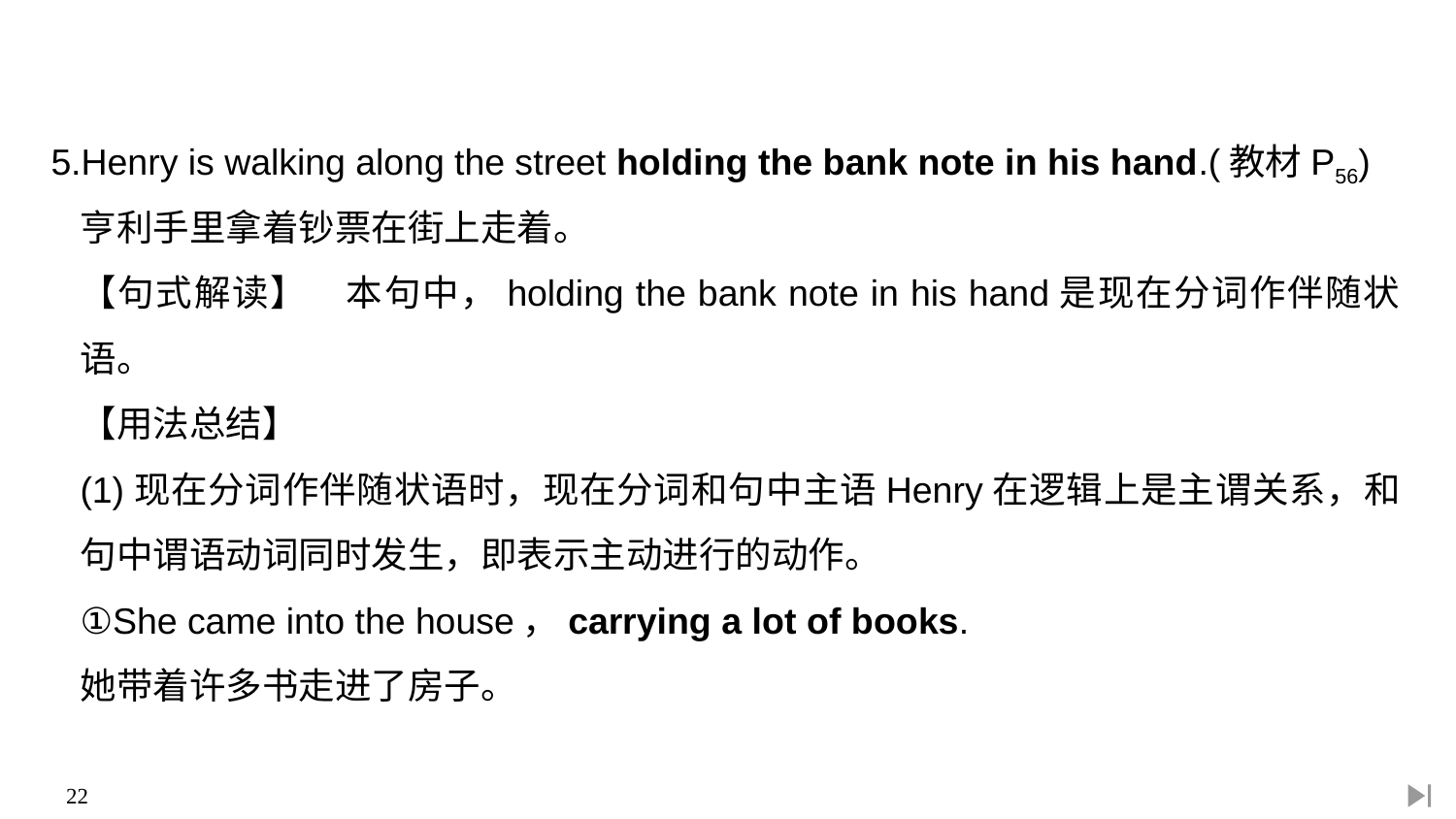

5.Henry is walking along the street holding the bank note in his hand.(教材P56)
亨利手里拿着钞票在街上走着。
【句式解读】　本句中，holding the bank note in his hand是现在分词作伴随状语。
【用法总结】
(1)现在分词作伴随状语时，现在分词和句中主语Henry在逻辑上是主谓关系，和句中谓语动词同时发生，即表示主动进行的动作。
①She came into the house，carrying a lot of books.
她带着许多书走进了房子。